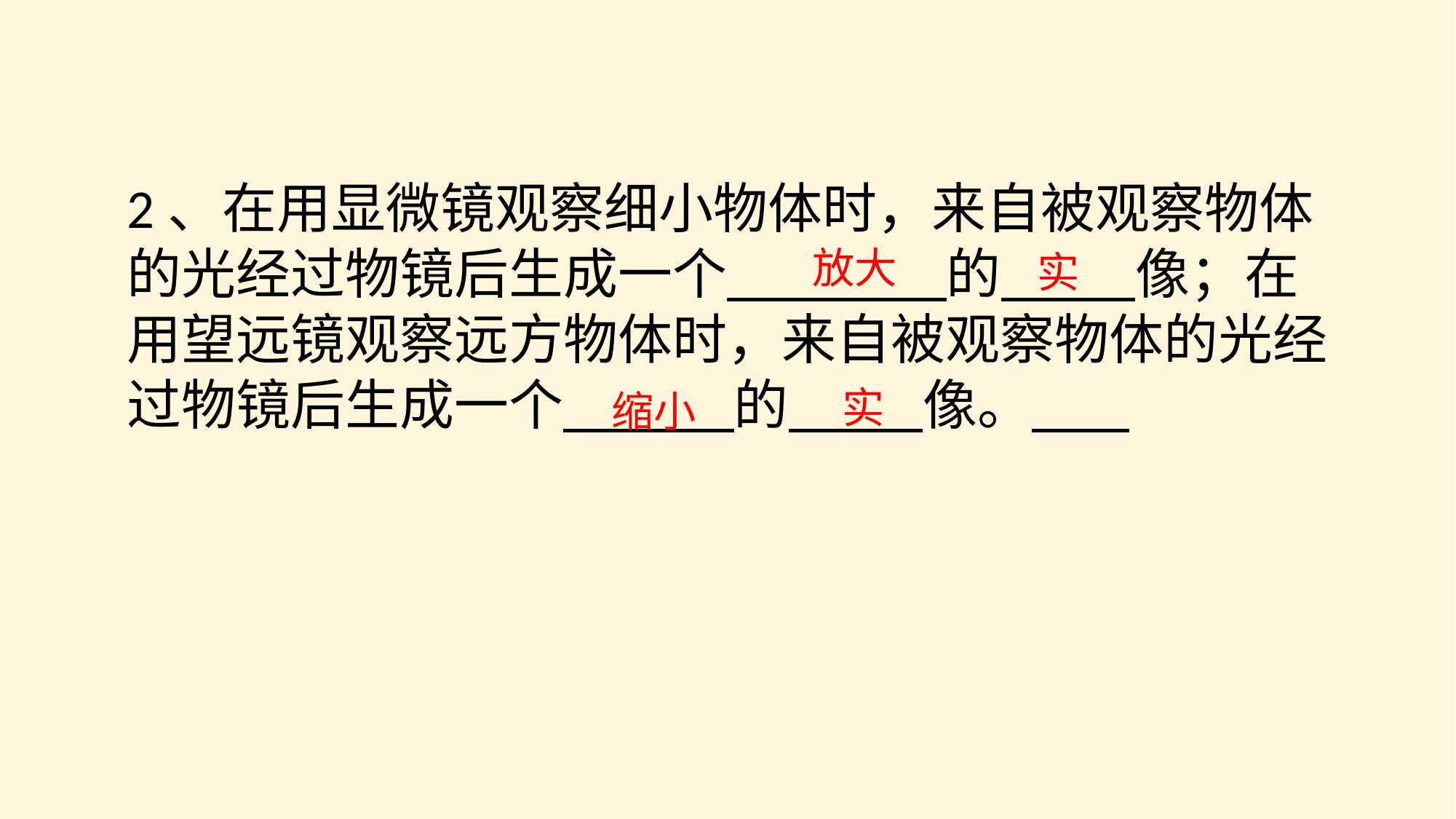

2、在用显微镜观察细小物体时，来自被观察物体的光经过物镜后生成一个                  的           像；在用望远镜观察远方物体时，来自被观察物体的光经过物镜后生成一个              的           像。
放大
实
实
缩小